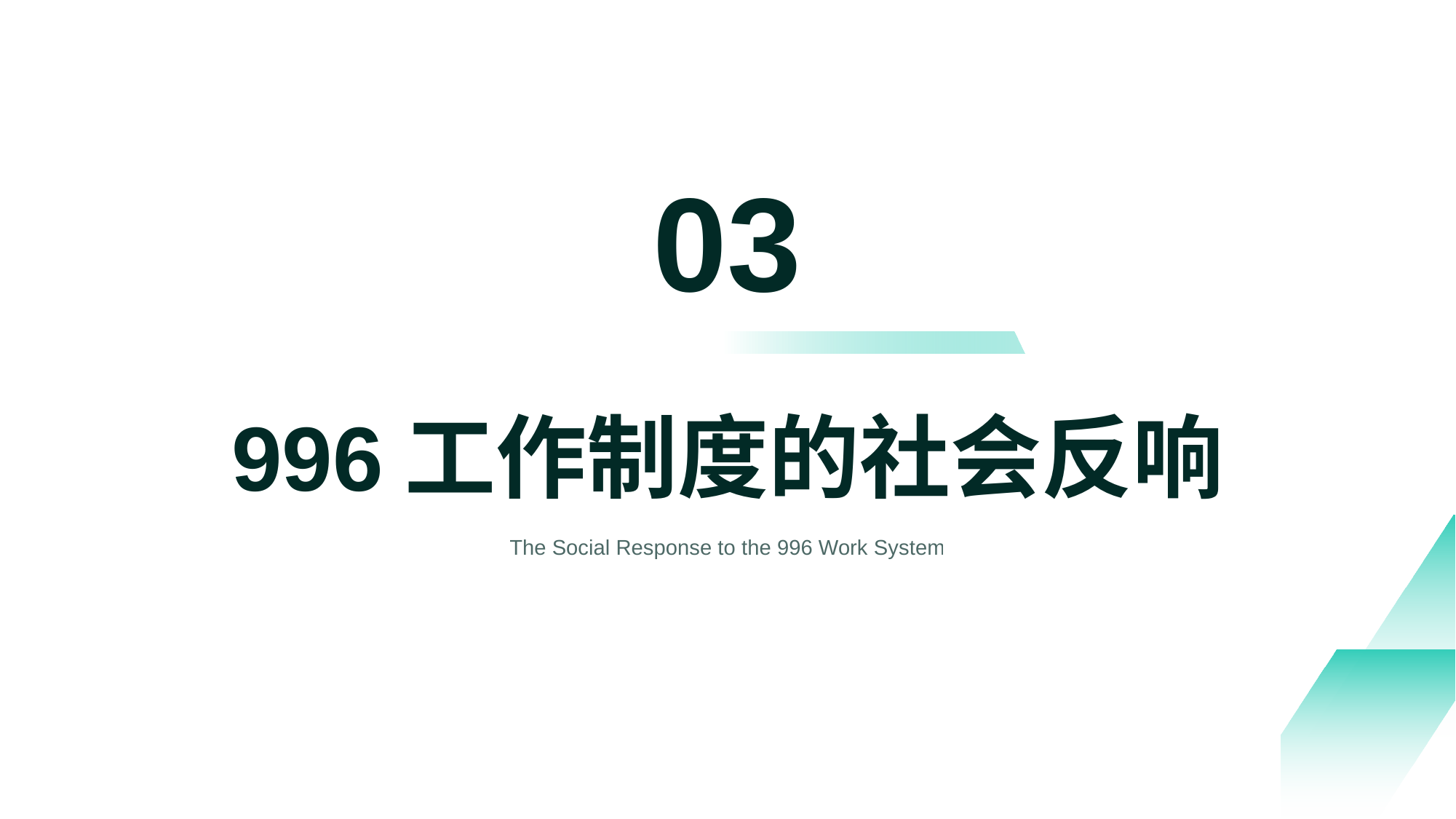

03

996工作制度的社会反响

The Social Response to the 996 Work System